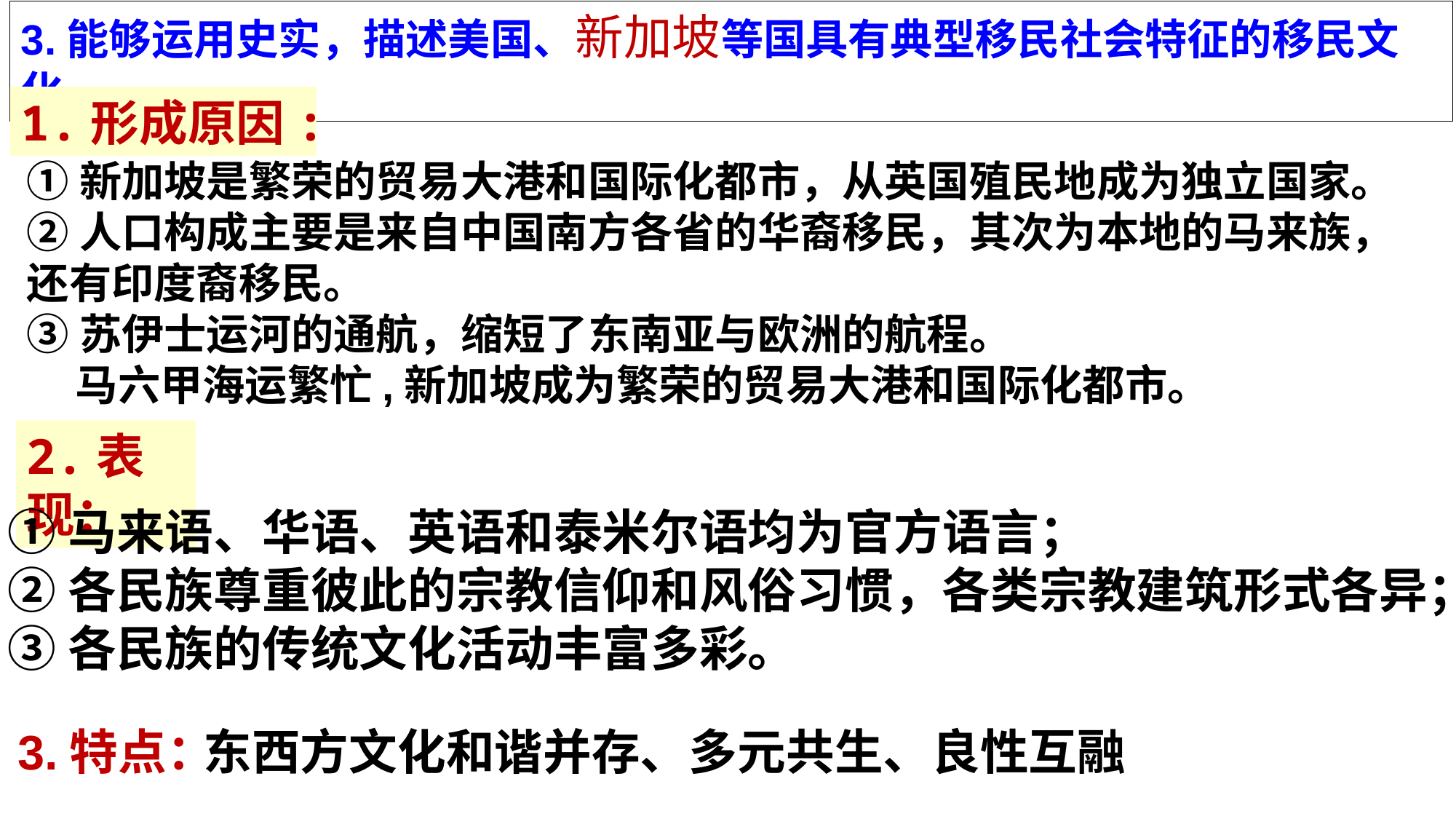

3.能够运用史实，描述美国、新加坡等国具有典型移民社会特征的移民文化
1.形成原因:
①新加坡是繁荣的贸易大港和国际化都市，从英国殖民地成为独立国家。
②人口构成主要是来自中国南方各省的华裔移民，其次为本地的马来族，还有印度裔移民。
③苏伊士运河的通航，缩短了东南亚与欧洲的航程。
    马六甲海运繁忙,新加坡成为繁荣的贸易大港和国际化都市。
2.表现：
①马来语、华语、英语和泰米尔语均为官方语言；
②各民族尊重彼此的宗教信仰和风俗习惯，各类宗教建筑形式各异；
③各民族的传统文化活动丰富多彩。
3.特点：
东西方文化和谐并存、多元共生、良性互融